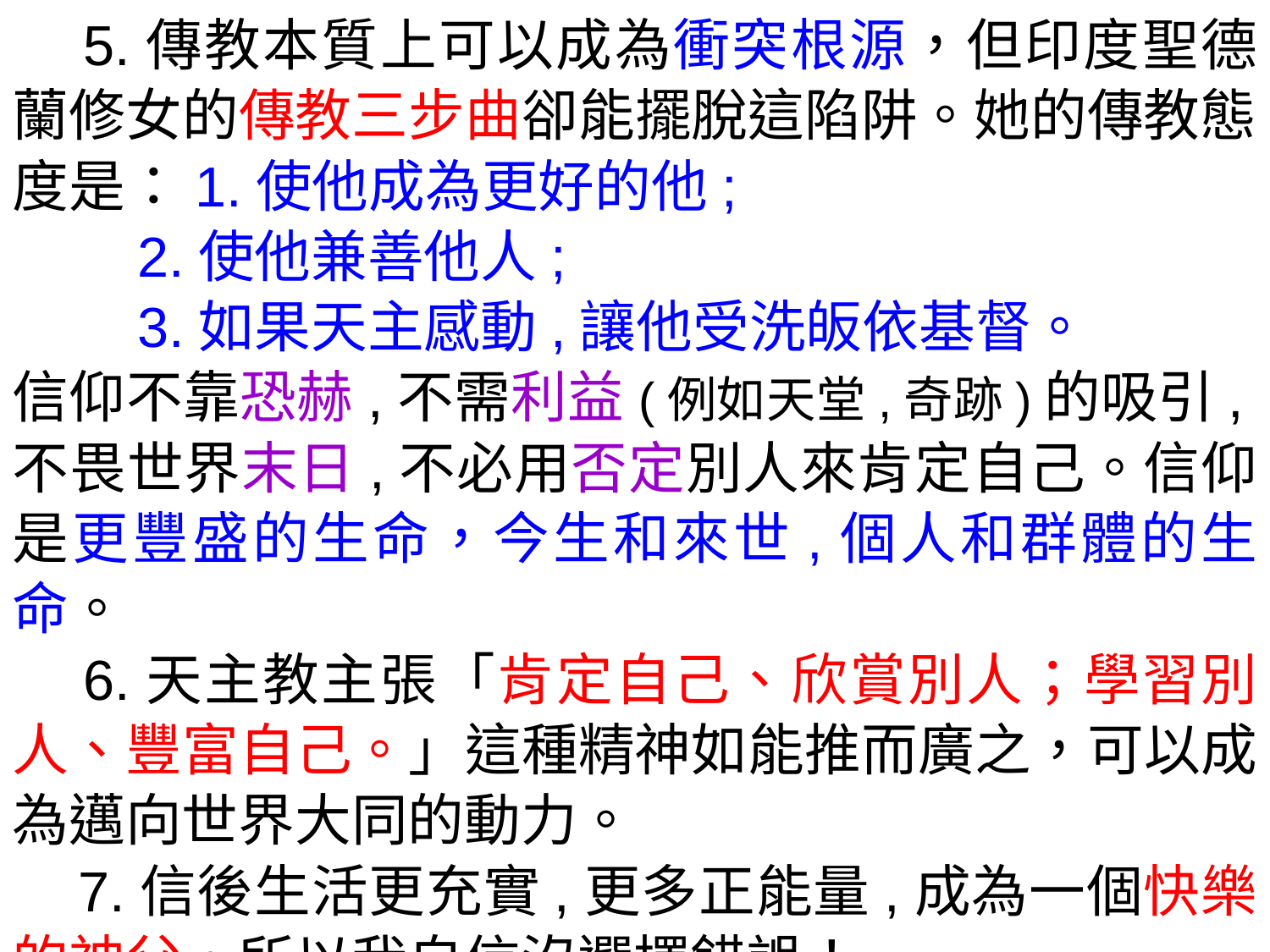

5.傳教本質上可以成為衝突根源，但印度聖德蘭修女的傳教三步曲卻能擺脫這陷阱。她的傳教態度是：1.使他成為更好的他;
        2.使他兼善他人;
        3.如果天主感動,讓他受洗皈依基督。
信仰不靠恐赫,不需利益(例如天堂,奇跡)的吸引,不畏世界末日,不必用否定別人來肯定自己。信仰是更豐盛的生命，今生和來世,個人和群體的生命。
    6.天主教主張「肯定自己、欣賞別人；學習別人、豐富自己。」這種精神如能推而廣之，可以成為邁向世界大同的動力。
    7.信後生活更充實,更多正能量,成為一個快樂的神父。所以我自信沒選擇錯誤！